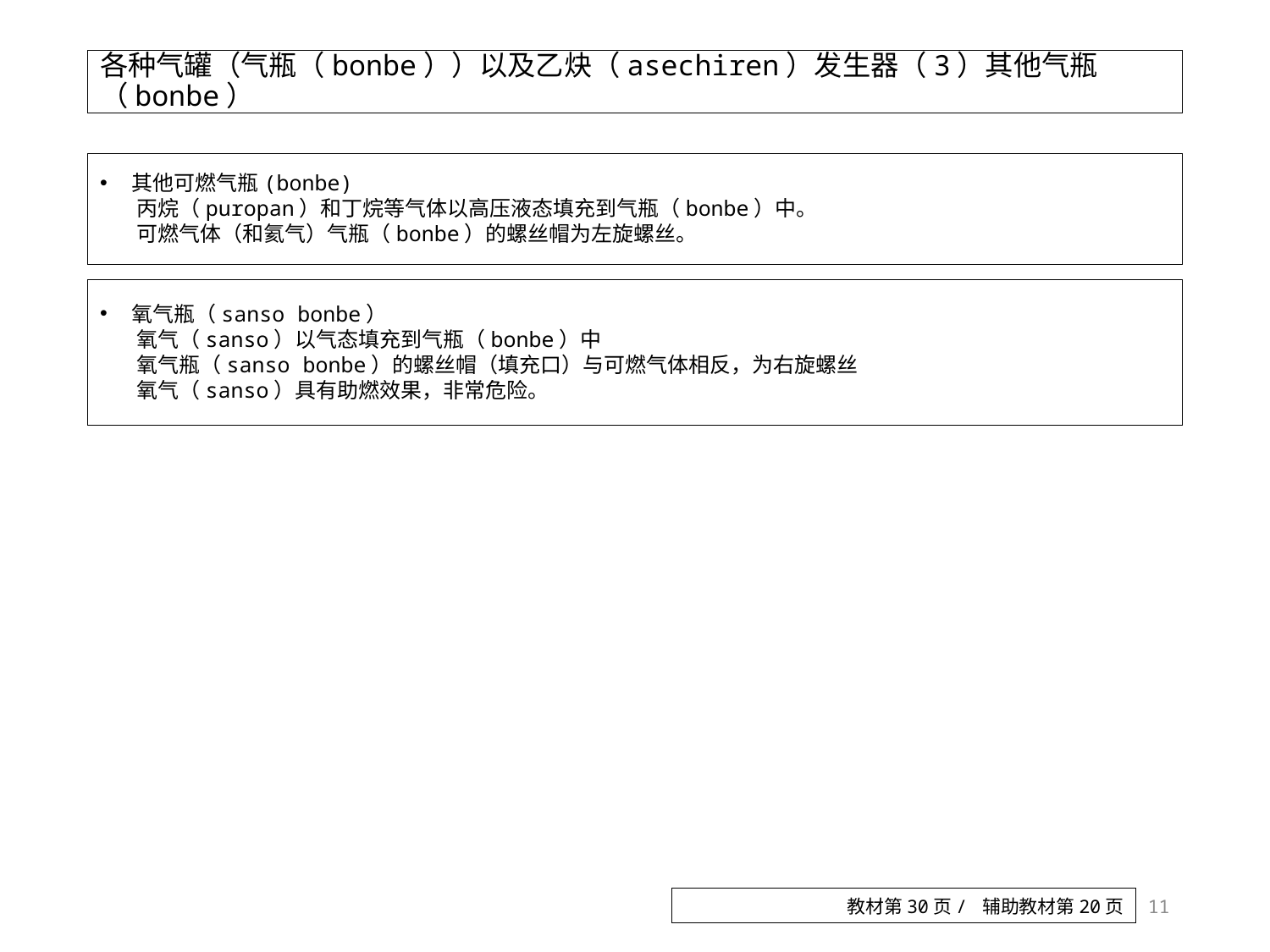

# 各种气罐（气瓶（bonbe））以及乙炔（asechiren）发生器（3）其他气瓶（bonbe）
其他可燃气瓶(bonbe)
丙烷（puropan）和丁烷等气体以高压液态填充到气瓶（bonbe）中。
可燃气体（和氦气）气瓶（bonbe）的螺丝帽为左旋螺丝。
氧气瓶（sanso bonbe）
氧气（sanso）以气态填充到气瓶（bonbe）中
氧气瓶（sanso bonbe）的螺丝帽（填充口）与可燃气体相反，为右旋螺丝
氧气（sanso）具有助燃效果，非常危险。
11
教材第30页/ 辅助教材第20页